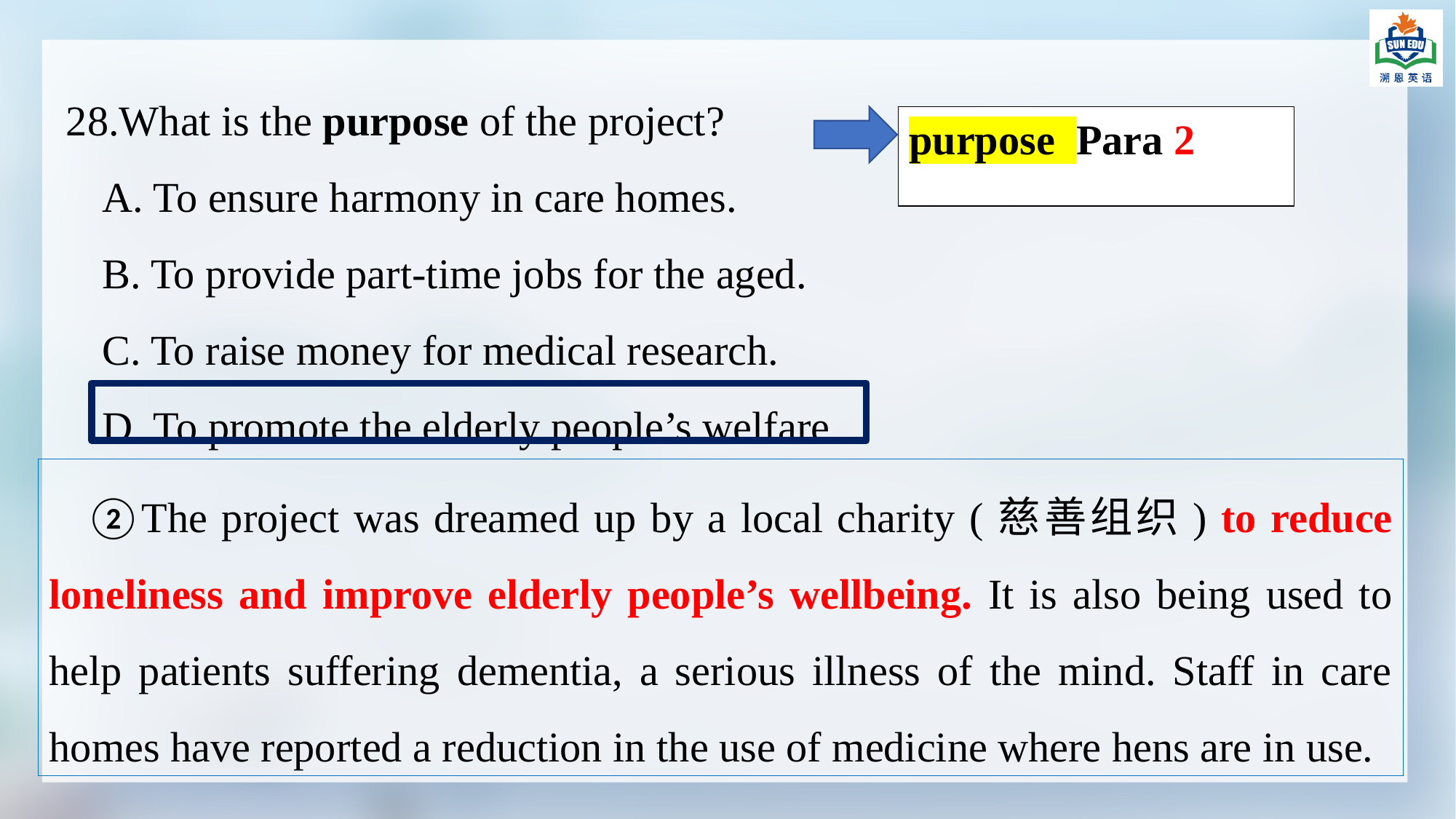

28.What is the purpose of the project?
A. To ensure harmony in care homes.
B. To provide part-time jobs for the aged.
C. To raise money for medical research.
D. To promote the elderly people’s welfare.

purpose  Para 2

②The project was dreamed up by a local charity (慈善组织) to reduce loneliness and improve elderly people’s wellbeing. It is also being used to help patients suffering dementia, a serious illness of the mind. Staff in care homes have reported a reduction in the use of medicine where hens are in use.